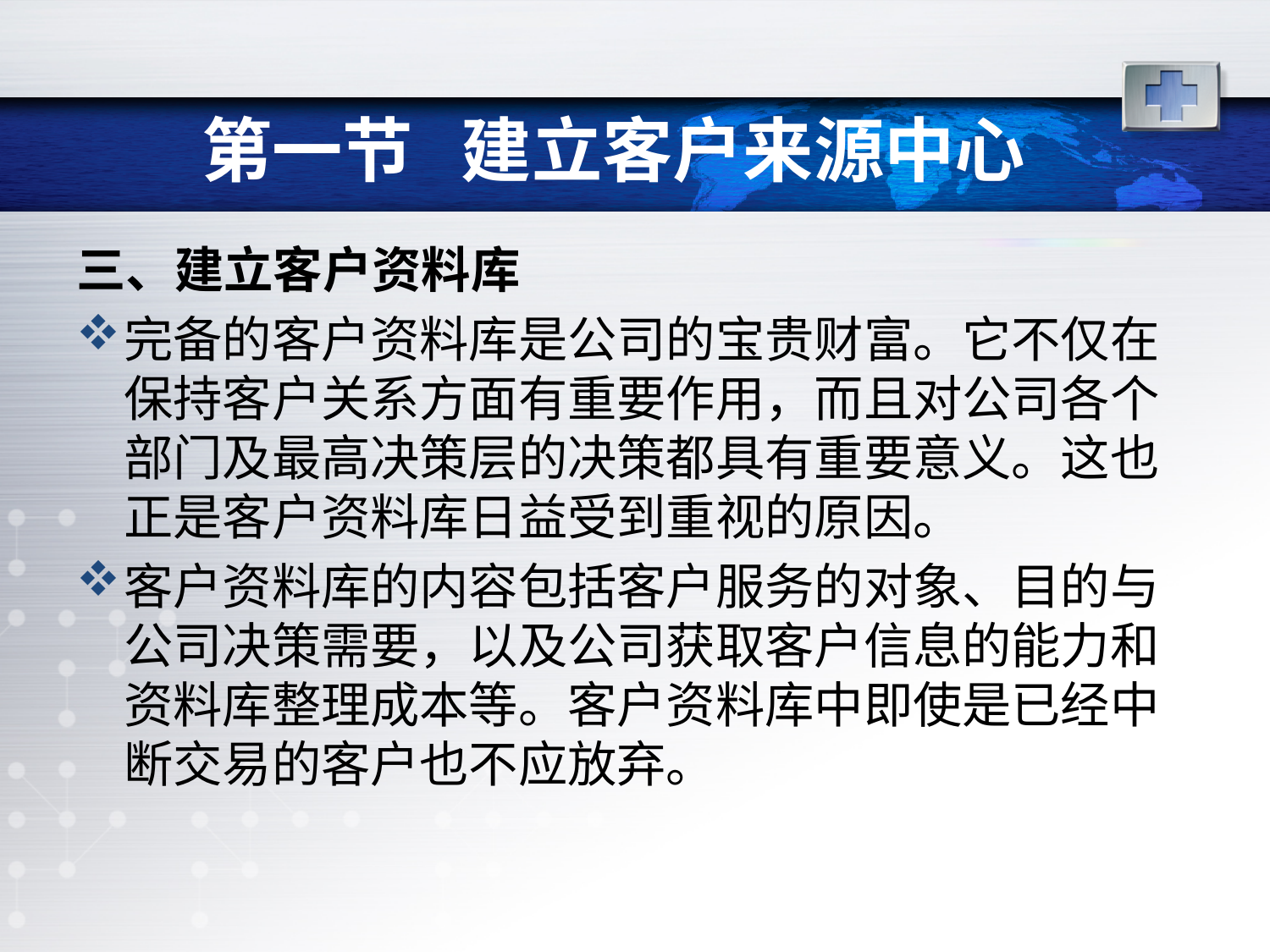

# 第一节   建立客户来源中心
三、建立客户资料库
完备的客户资料库是公司的宝贵财富。它不仅在保持客户关系方面有重要作用，而且对公司各个部门及最高决策层的决策都具有重要意义。这也正是客户资料库日益受到重视的原因。
客户资料库的内容包括客户服务的对象、目的与公司决策需要，以及公司获取客户信息的能力和资料库整理成本等。客户资料库中即使是已经中断交易的客户也不应放弃。